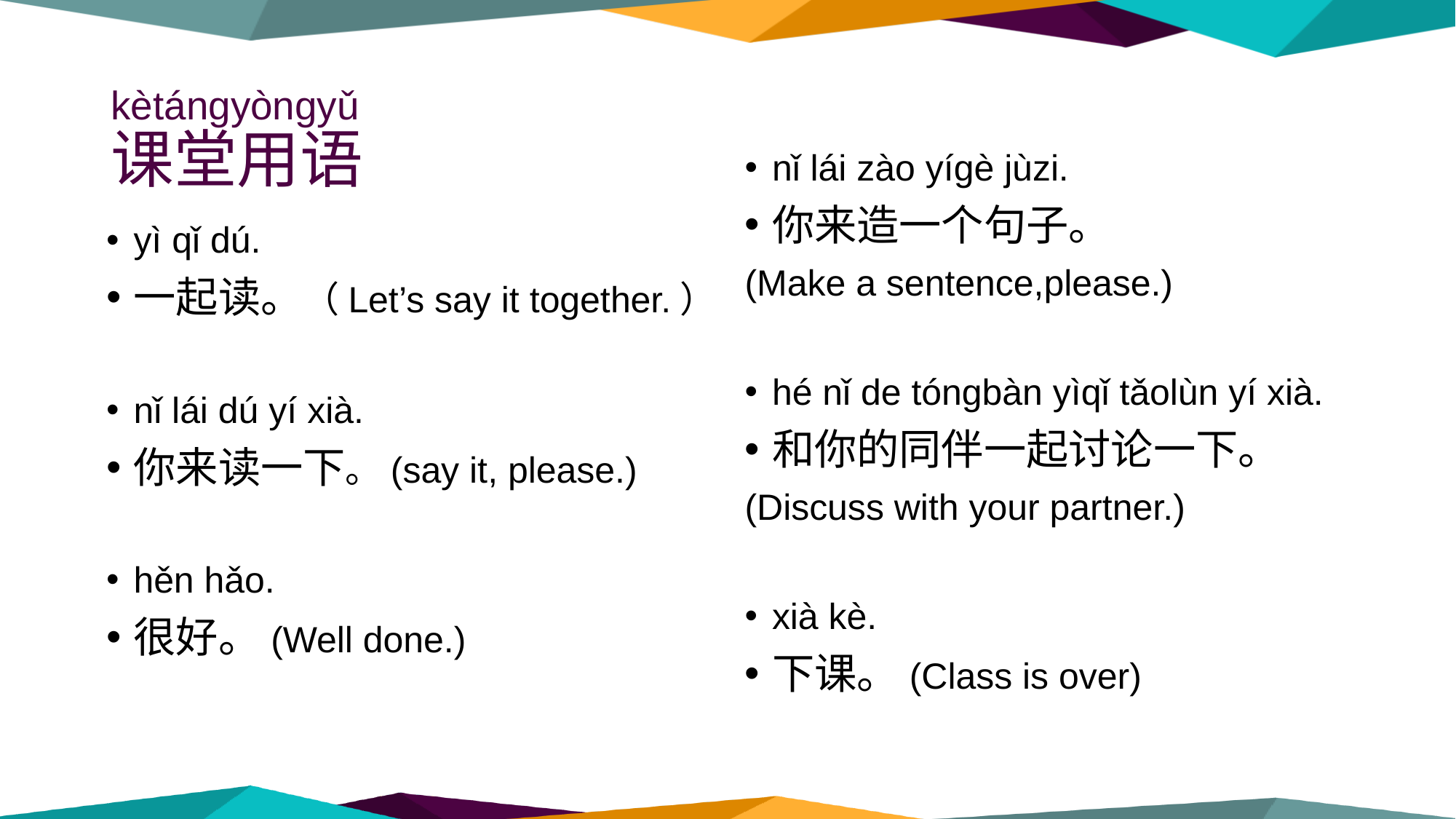

# kètángyòngyǔ 课堂用语
nǐ lái zào yígè jùzi.
你来造一个句子。
(Make a sentence,please.)

hé nǐ de tóngbàn yìqǐ tǎolùn yí xià.
和你的同伴一起讨论一下。
(Discuss with your partner.)

xià kè.
下课。(Class is over)

yì qǐ dú.
一起读。（Let’s say it together.）

nǐ lái dú yí xià.
你来读一下。(say it, please.)

hěn hǎo.
很好。(Well done.)